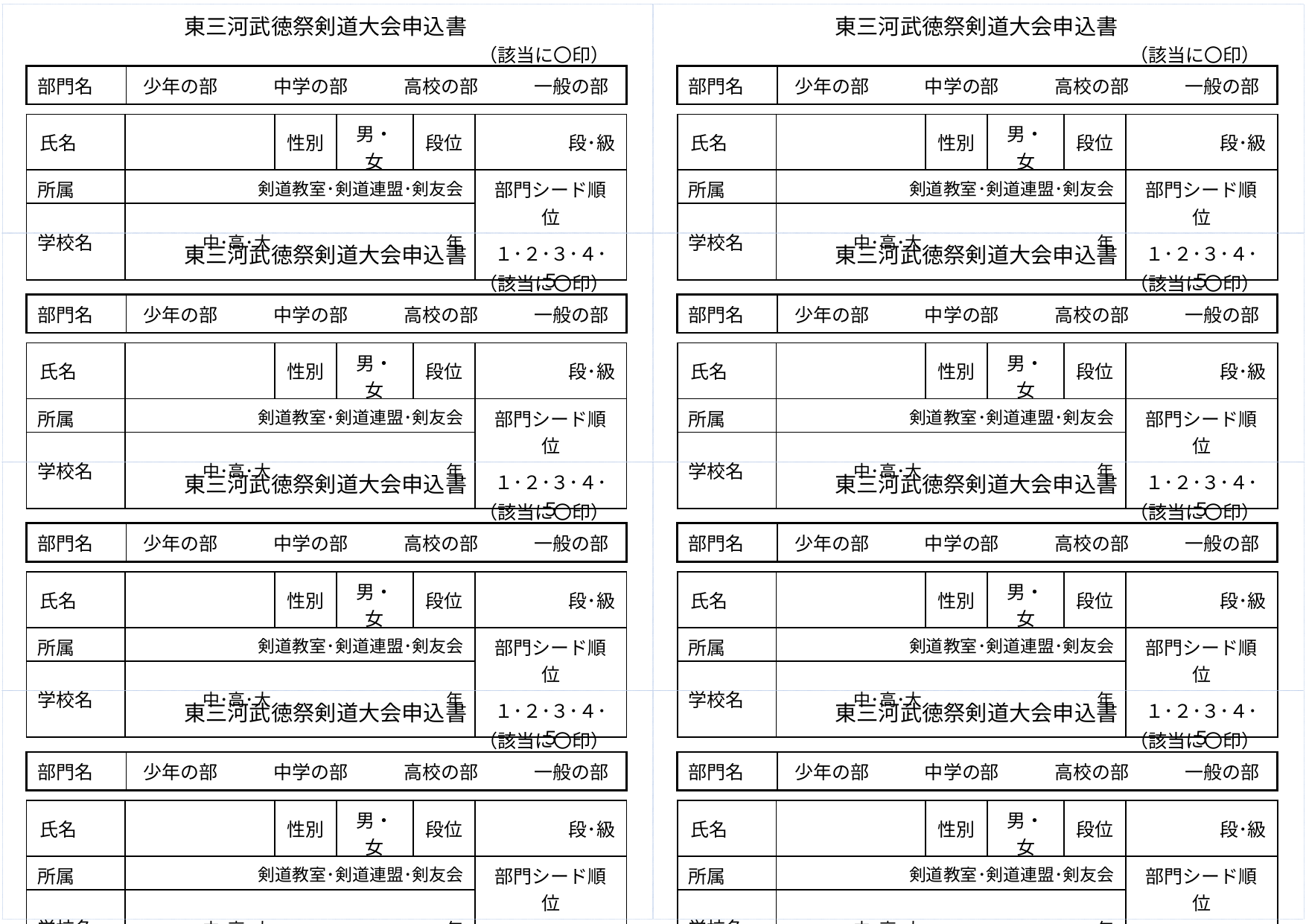

東三河武徳祭剣道大会申込書
東三河武徳祭剣道大会申込書
（該当に〇印）
（該当に〇印）
| 部門名 | 少年の部　　　中学の部　　　高校の部　　　一般の部 |
| --- | --- |
| 部門名 | 少年の部　　　中学の部　　　高校の部　　　一般の部 |
| --- | --- |
| 氏名 |  | 性別 | 男・女 | 段位 | 段･級 |
| --- | --- | --- | --- | --- | --- |
| 所属 | 剣道教室･剣道連盟･剣友会 |  |  |  | 部門シード順位 １･２･３･４･５ |
| 学校名 | 中･高･大　　　　　 　　　　　年 |  |  |  |  |
| 氏名 |  | 性別 | 男・女 | 段位 | 段･級 |
| --- | --- | --- | --- | --- | --- |
| 所属 | 剣道教室･剣道連盟･剣友会 |  |  |  | 部門シード順位 １･２･３･４･５ |
| 学校名 | 中･高･大　　　　　 　　　　　年 |  |  |  |  |

東三河武徳祭剣道大会申込書
東三河武徳祭剣道大会申込書
（該当に〇印）
（該当に〇印）
| 部門名 | 少年の部　　　中学の部　　　高校の部　　　一般の部 |
| --- | --- |
| 部門名 | 少年の部　　　中学の部　　　高校の部　　　一般の部 |
| --- | --- |
| 氏名 |  | 性別 | 男・女 | 段位 | 段･級 |
| --- | --- | --- | --- | --- | --- |
| 所属 | 剣道教室･剣道連盟･剣友会 |  |  |  | 部門シード順位 １･２･３･４･５ |
| 学校名 | 中･高･大　　　　　 　　　　　年 |  |  |  |  |
| 氏名 |  | 性別 | 男・女 | 段位 | 段･級 |
| --- | --- | --- | --- | --- | --- |
| 所属 | 剣道教室･剣道連盟･剣友会 |  |  |  | 部門シード順位 １･２･３･４･５ |
| 学校名 | 中･高･大　　　　　 　　　　　年 |  |  |  |  |

東三河武徳祭剣道大会申込書
東三河武徳祭剣道大会申込書
（該当に〇印）
（該当に〇印）
| 部門名 | 少年の部　　　中学の部　　　高校の部　　　一般の部 |
| --- | --- |
| 部門名 | 少年の部　　　中学の部　　　高校の部　　　一般の部 |
| --- | --- |
| 氏名 |  | 性別 | 男・女 | 段位 | 段･級 |
| --- | --- | --- | --- | --- | --- |
| 所属 | 剣道教室･剣道連盟･剣友会 |  |  |  | 部門シード順位 １･２･３･４･５ |
| 学校名 | 中･高･大　　　　　 　　　　　年 |  |  |  |  |
| 氏名 |  | 性別 | 男・女 | 段位 | 段･級 |
| --- | --- | --- | --- | --- | --- |
| 所属 | 剣道教室･剣道連盟･剣友会 |  |  |  | 部門シード順位 １･２･３･４･５ |
| 学校名 | 中･高･大　　　　　 　　　　　年 |  |  |  |  |

東三河武徳祭剣道大会申込書
東三河武徳祭剣道大会申込書
（該当に〇印）
（該当に〇印）
| 部門名 | 少年の部　　　中学の部　　　高校の部　　　一般の部 |
| --- | --- |
| 部門名 | 少年の部　　　中学の部　　　高校の部　　　一般の部 |
| --- | --- |
| 氏名 |  | 性別 | 男・女 | 段位 | 段･級 |
| --- | --- | --- | --- | --- | --- |
| 所属 | 剣道教室･剣道連盟･剣友会 |  |  |  | 部門シード順位 １･２･３･４･５ |
| 学校名 | 中･高･大　　　　　 　　　　　年 |  |  |  |  |
| 氏名 |  | 性別 | 男・女 | 段位 | 段･級 |
| --- | --- | --- | --- | --- | --- |
| 所属 | 剣道教室･剣道連盟･剣友会 |  |  |  | 部門シード順位 １･２･３･４･５ |
| 学校名 | 中･高･大　　　　　 　　　　　年 |  |  |  |  |